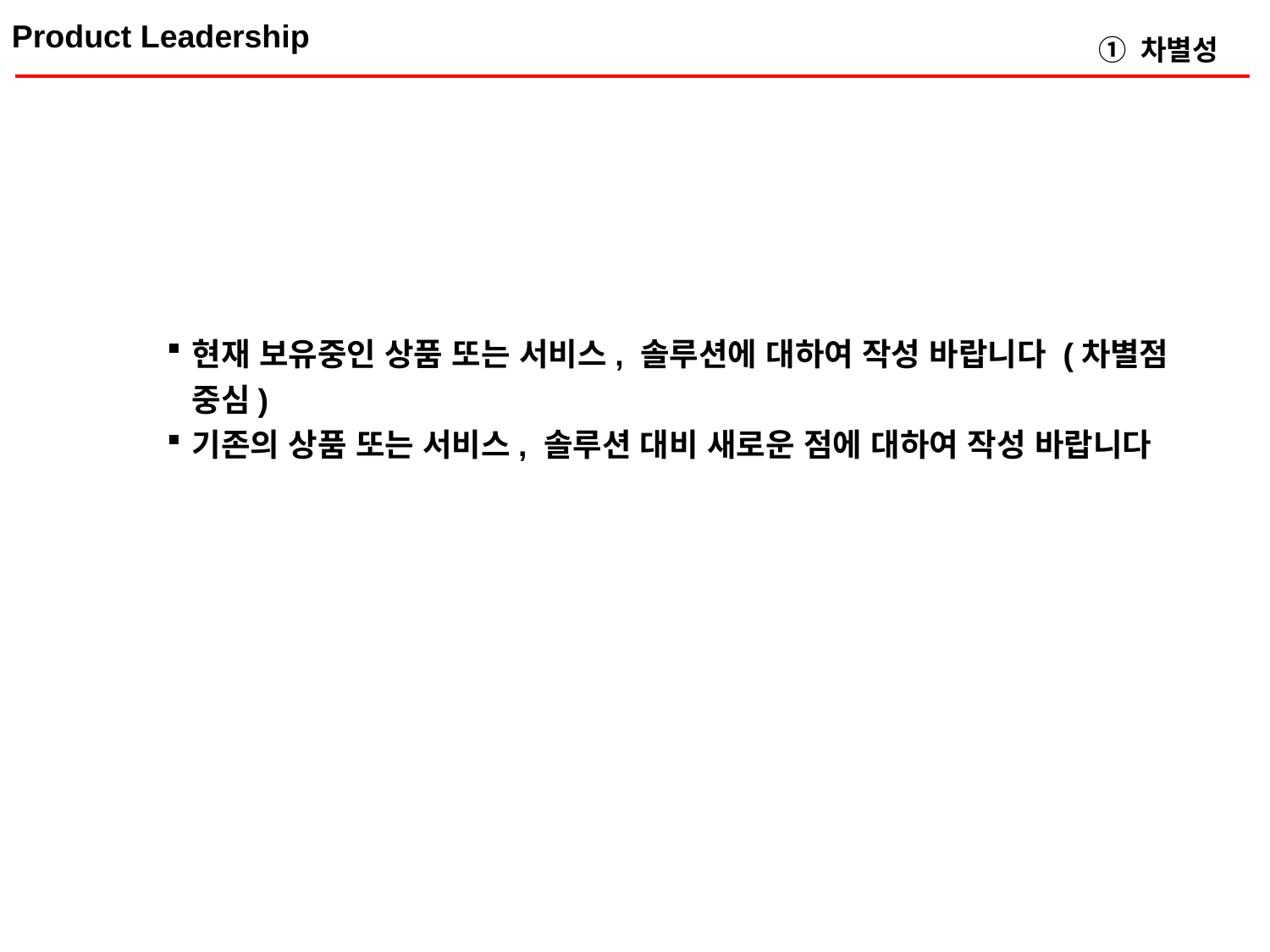

Product Leadership
① 차별성
현재 보유중인 상품 또는 서비스, 솔루션에 대하여 작성 바랍니다 (차별점 중심)
기존의 상품 또는 서비스, 솔루션 대비 새로운 점에 대하여 작성 바랍니다